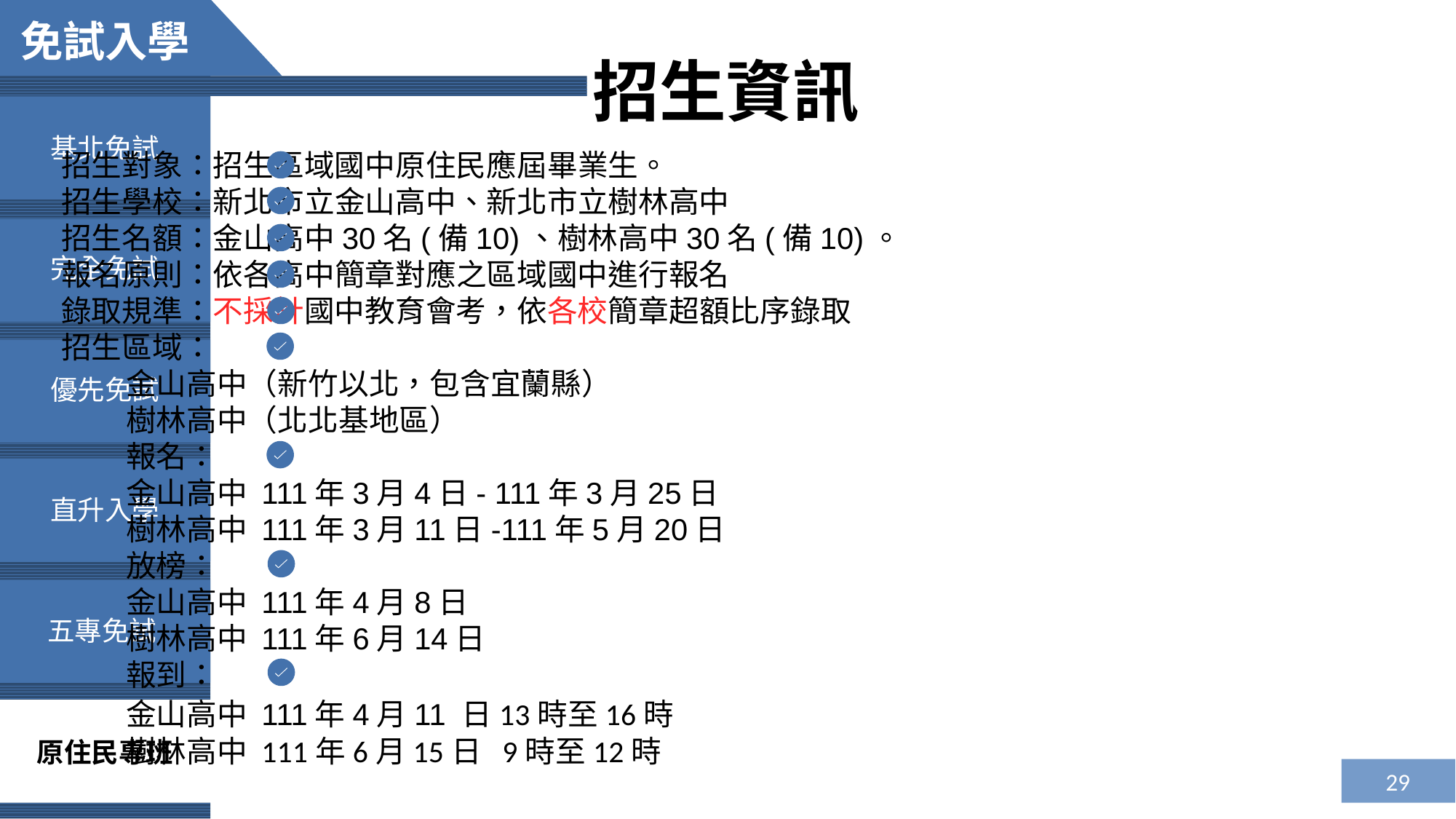

免試入學

招生資訊

基北免試
招生對象：招生區域國中原住民應屆畢業生。
招生學校：新北市立金山高中、新北市立樹林高中
招生名額：金山高中30名(備10)、樹林高中30名(備10)。
報名原則：依各高中簡章對應之區域國中進行報名
錄取規準：不採計國中教育會考，依各校簡章超額比序錄取
招生區域：
金山高中（新竹以北，包含宜蘭縣）
樹林高中（北北基地區）
報名：
金山高中 111年3月4日- 111年3月25日
樹林高中 111年3月11日-111年5月20日
放榜：
金山高中 111年4月8日
樹林高中 111年6月14日
報到：
金山高中 111年4月11 日13時至16時
樹林高中 111年6月15日  9時至12時

完全免試

優先免試

直升入學

五專免試

原住民專班

29